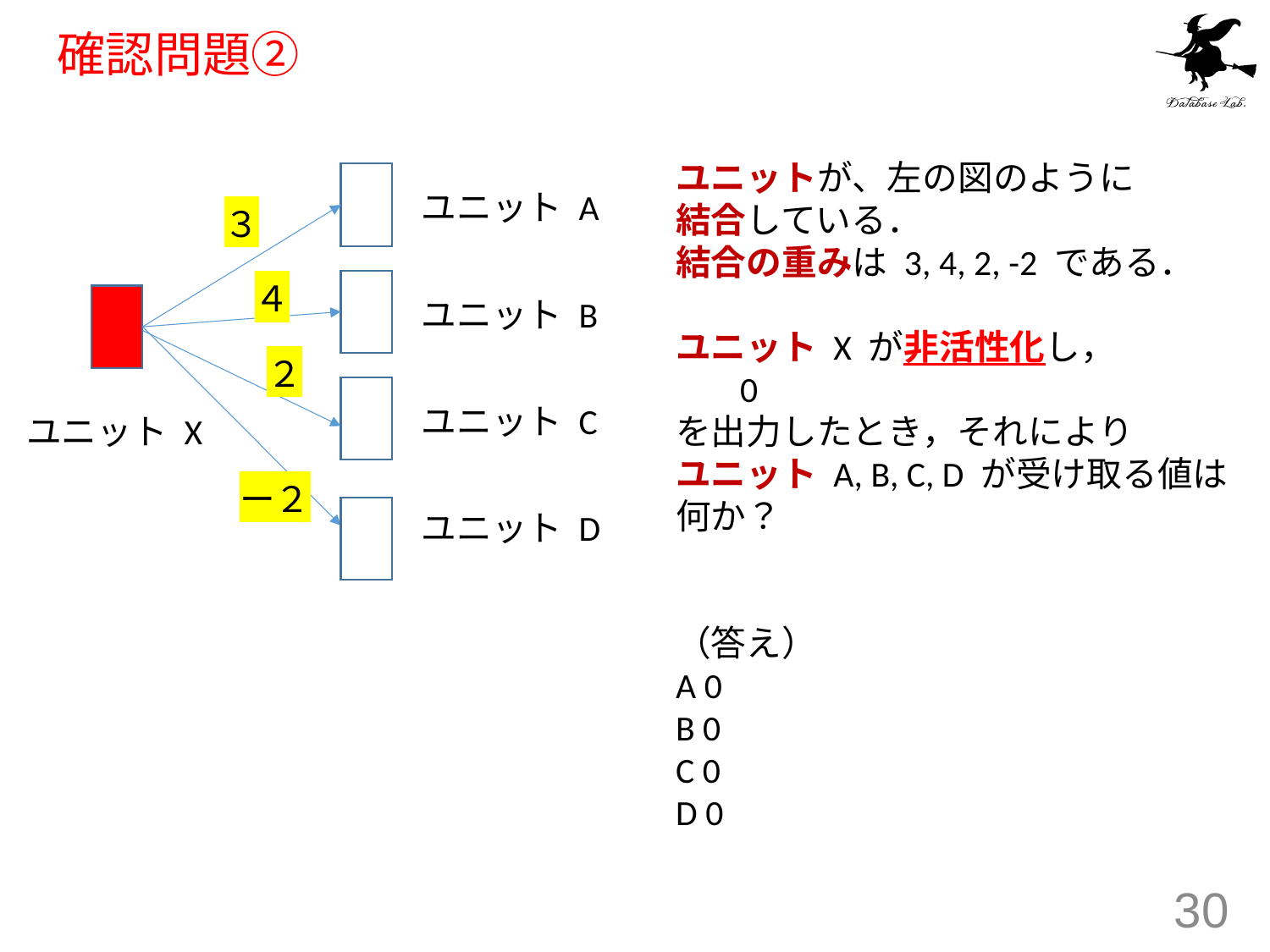

# 確認問題②
ユニットが、左の図のように
結合している．
結合の重みは 3, 4, 2, -2 である．

ユニット X が非活性化し，
        0
を出力したとき，それにより
ユニット A, B, C, D が受け取る値は
何か？

（答え）
A 0
B 0
C 0
D 0

ユニット A
３
４

ユニット B
２

ユニット C
ユニット X
ー２

ユニット D
30